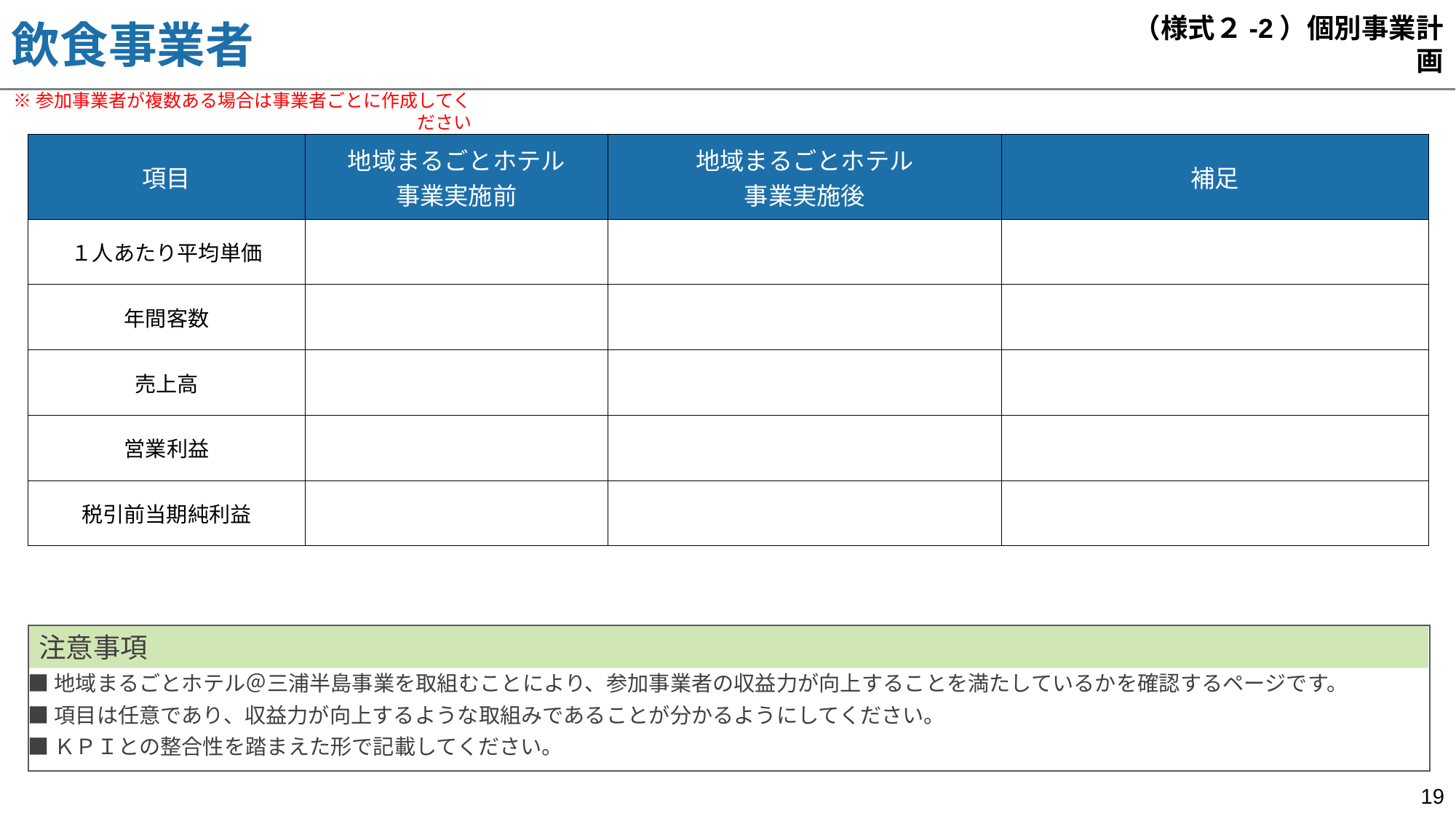

飲食事業者
（様式２-2）個別事業計画
※参加事業者が複数ある場合は事業者ごとに作成してください
| 項目 | 地域まるごとホテル 事業実施前 | 地域まるごとホテル 事業実施後 | 補足 |
| --- | --- | --- | --- |
| １人あたり平均単価 |  |  |  |
| 年間客数 |  |  |  |
| 売上高 |  |  |  |
| 営業利益 |  |  |  |
| 税引前当期純利益 |  |  |  |

注意事項
■地域まるごとホテル＠三浦半島事業を取組むことにより、参加事業者の収益力が向上することを満たしているかを確認するページです。
■項目は任意であり、収益力が向上するような取組みであることが分かるようにしてください。
■ＫＰＩとの整合性を踏まえた形で記載してください。
19